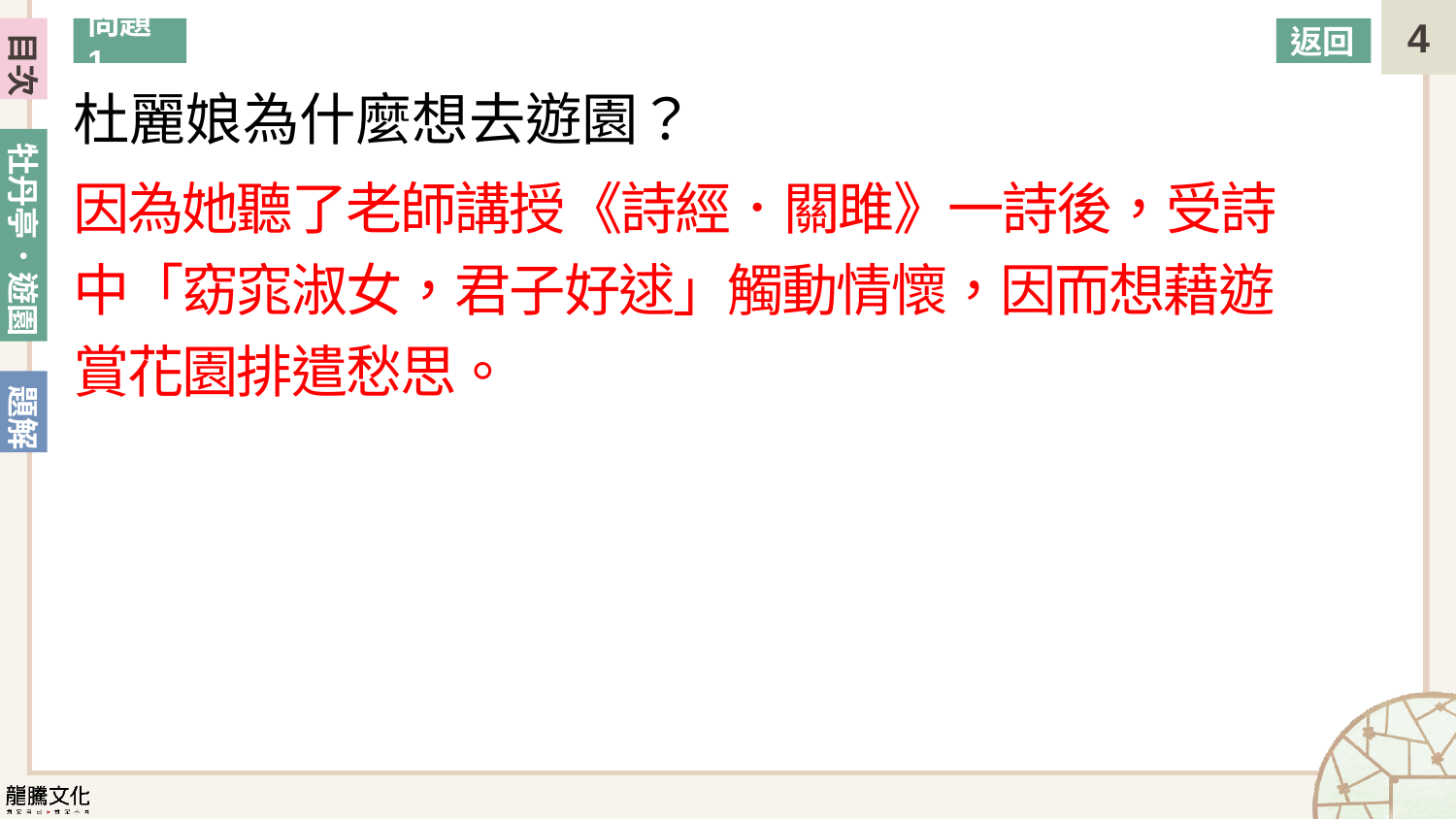

問題1
返回
杜麗娘為什麼想去遊園？
因為她聽了老師講授《詩經．關雎》一詩後，受詩中「窈窕淑女，君子好逑」觸動情懷，因而想藉遊賞花園排遣愁思。